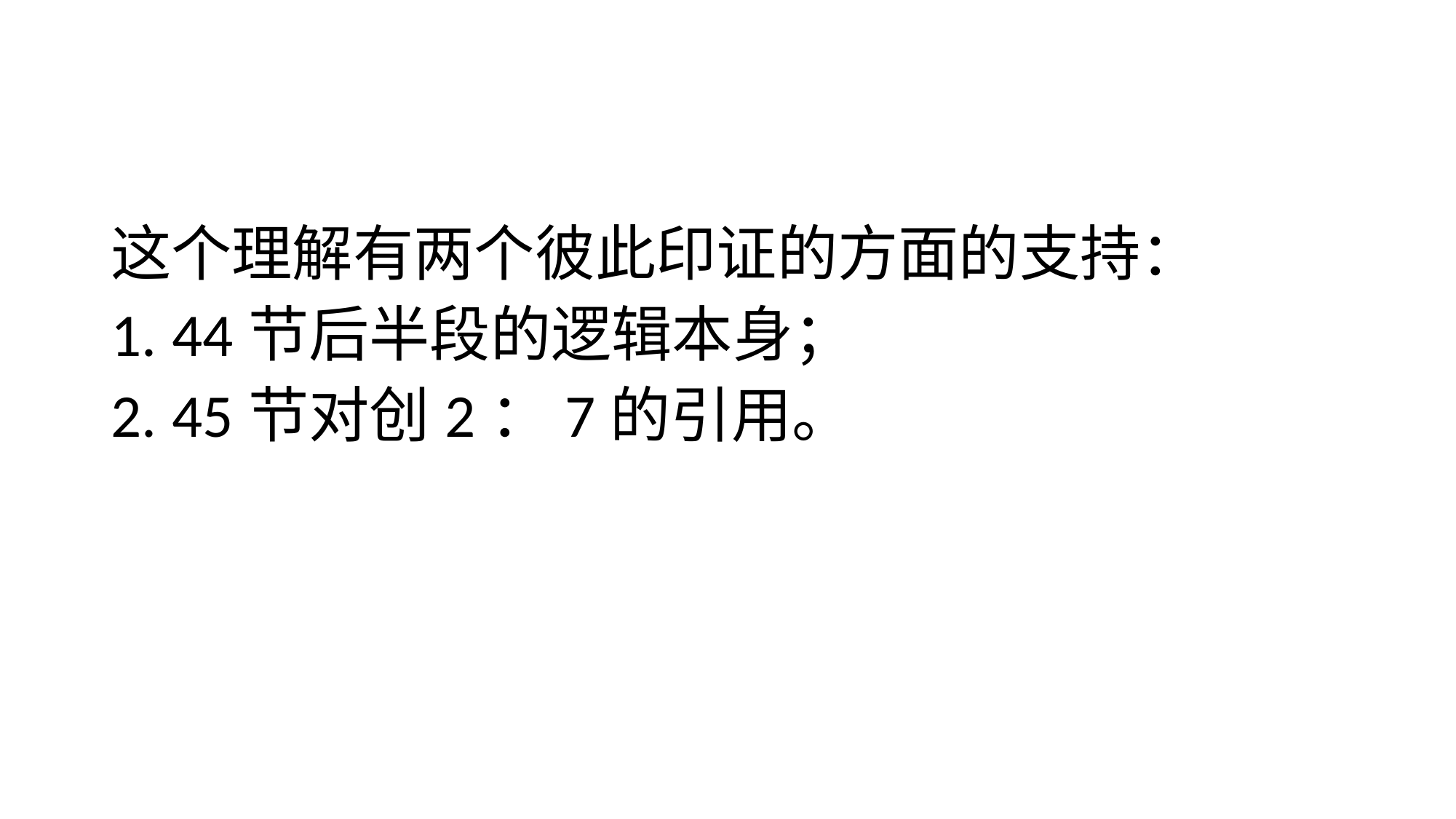

#
这个理解有两个彼此印证的方面的支持：
44节后半段的逻辑本身；
45节对创2：7的引用。